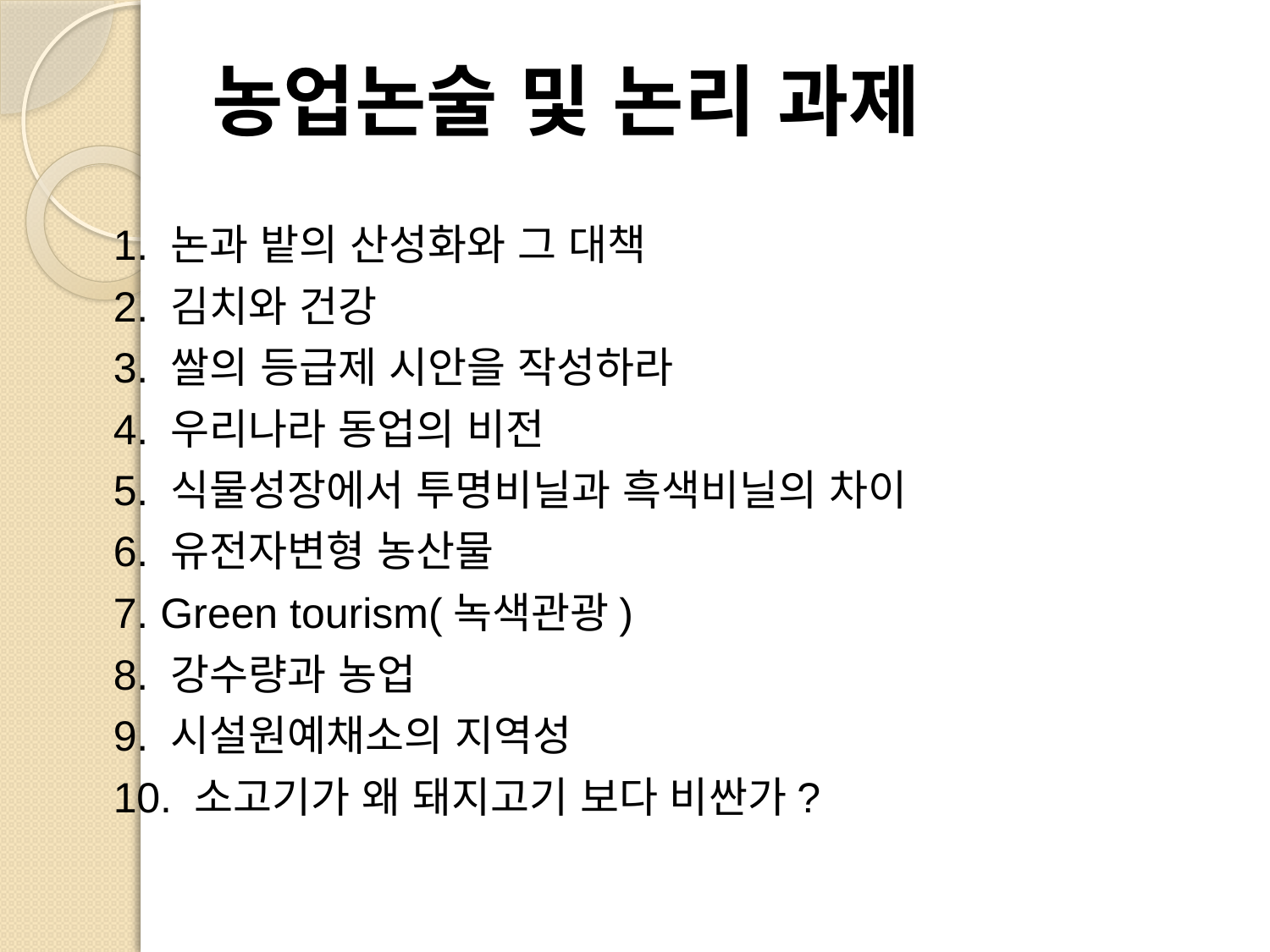

# 농업논술 및 논리 과제
1. 논과 밭의 산성화와 그 대책
2. 김치와 건강
3. 쌀의 등급제 시안을 작성하라
4. 우리나라 동업의 비전
5. 식물성장에서 투명비닐과 흑색비닐의 차이
6. 유전자변형 농산물
7. Green tourism(녹색관광)
8. 강수량과 농업
9. 시설원예채소의 지역성
10. 소고기가 왜 돼지고기 보다 비싼가?